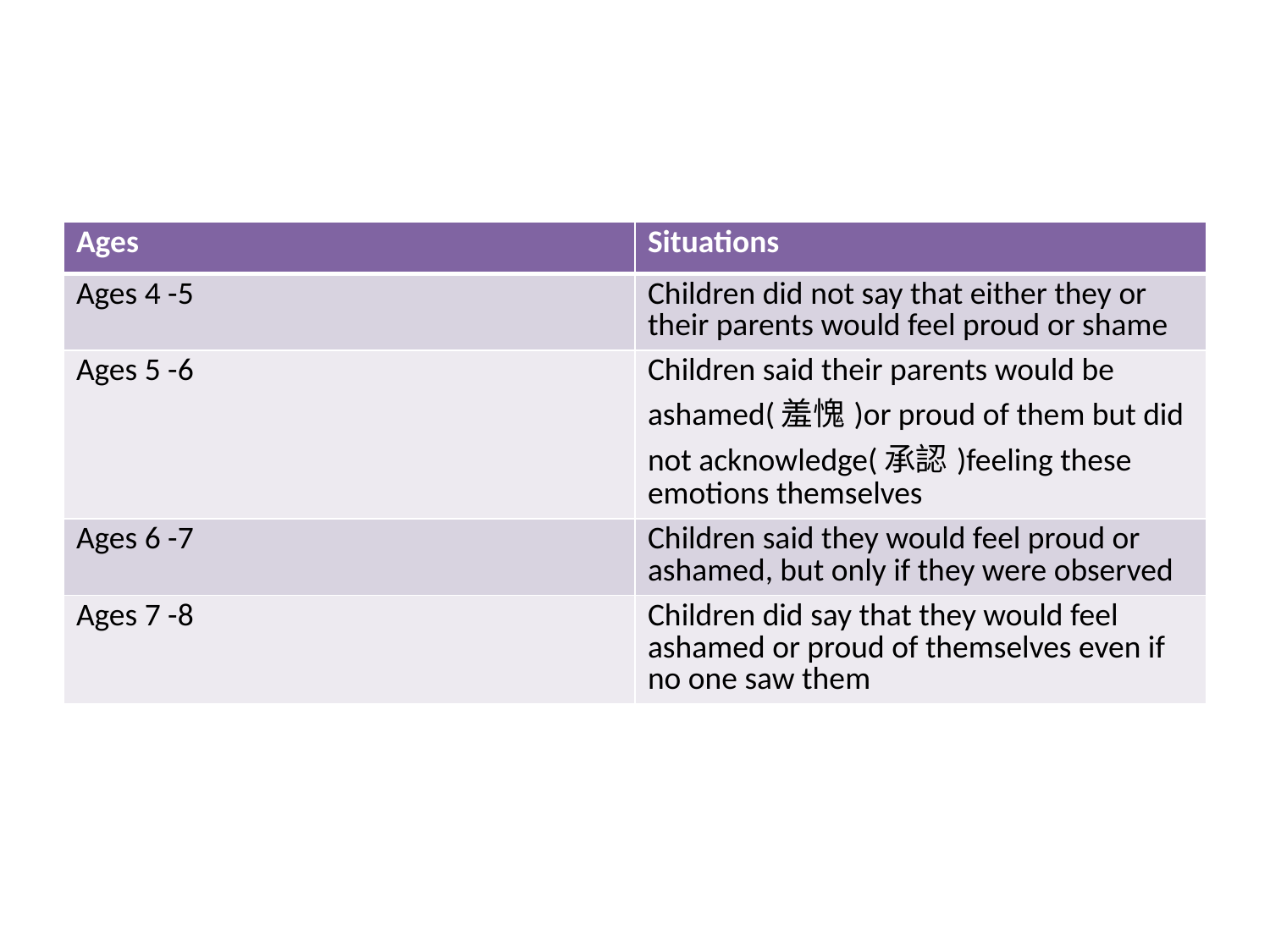

#
| Ages | Situations |
| --- | --- |
| Ages 4 -5 | Children did not say that either they or their parents would feel proud or shame |
| Ages 5 -6 | Children said their parents would be ashamed(羞愧)or proud of them but did not acknowledge(承認)feeling these emotions themselves |
| Ages 6 -7 | Children said they would feel proud or ashamed, but only if they were observed |
| Ages 7 -8 | Children did say that they would feel ashamed or proud of themselves even if no one saw them |